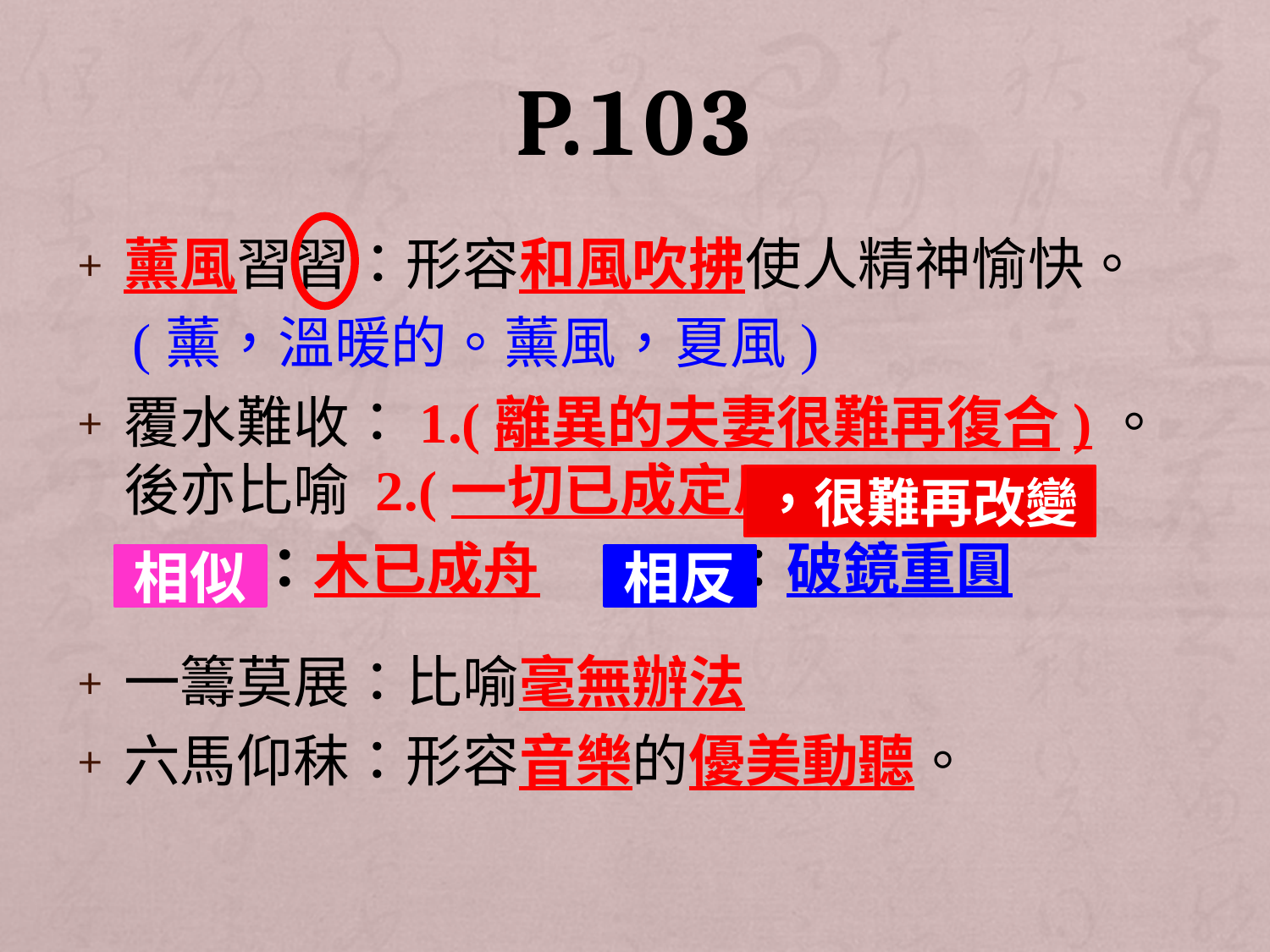

# P.103

薰風習習：形容和風吹拂使人精神愉快。
    (薰，溫暖的。薰風，夏風)
覆水難收：1.(離異的夫妻很難再復合)。後亦比喻 2.(一切已成定局)。
             ：木已成舟               ：破鏡重圓

一籌莫展：比喻毫無辦法
六馬仰秣：形容音樂的優美動聽。

，很難再改變
相似
相反